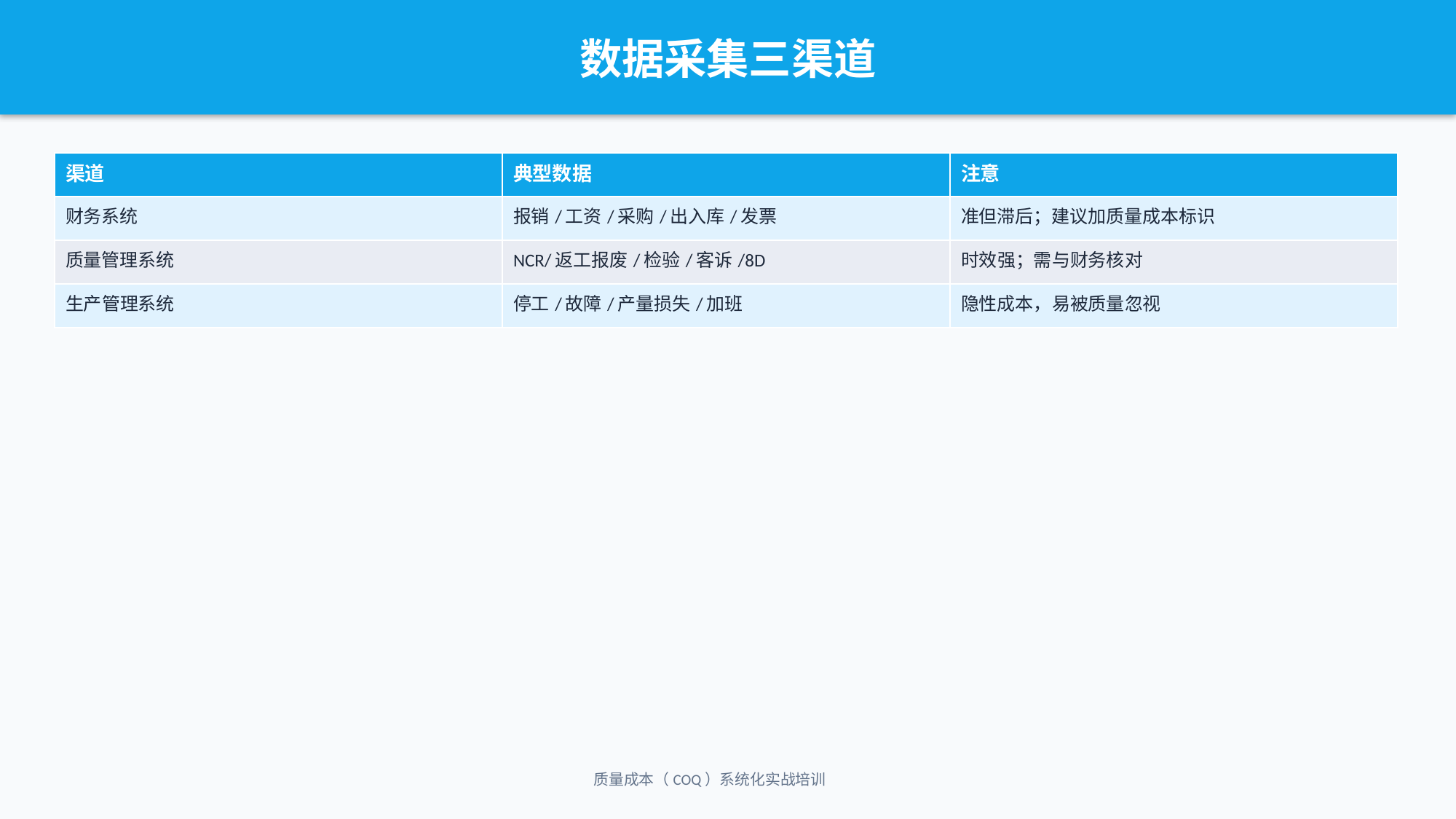

数据采集三渠道
| 渠道 | 典型数据 | 注意 |
| --- | --- | --- |
| 财务系统 | 报销/工资/采购/出入库/发票 | 准但滞后；建议加质量成本标识 |
| 质量管理系统 | NCR/返工报废/检验/客诉/8D | 时效强；需与财务核对 |
| 生产管理系统 | 停工/故障/产量损失/加班 | 隐性成本，易被质量忽视 |
质量成本（COQ）系统化实战培训